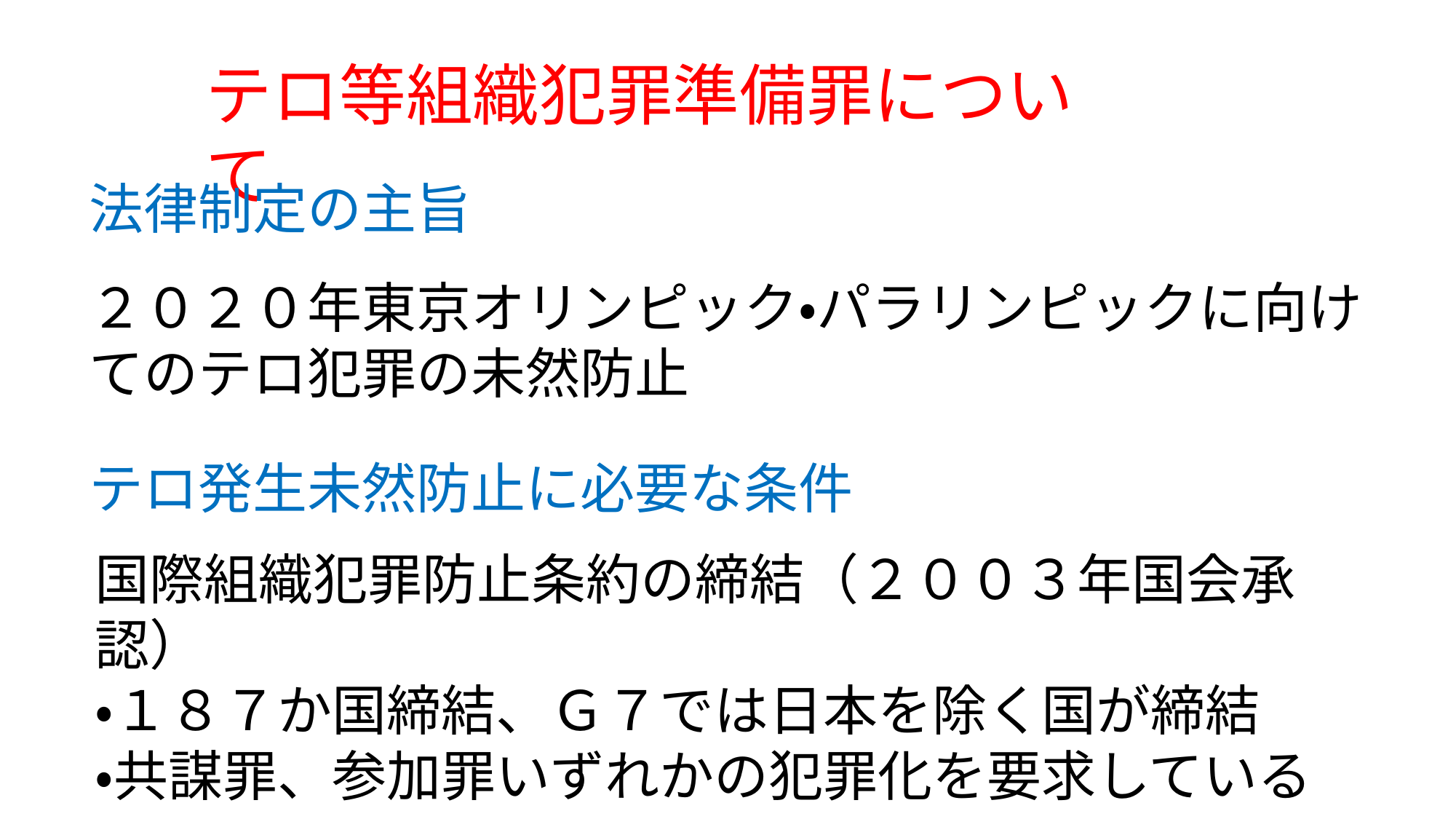

テロ等組織犯罪準備罪について
法律制定の主旨
２０２０年東京オリンピック・パラリンピックに向けてのテロ犯罪の未然防止
テロ発生未然防止に必要な条件
国際組織犯罪防止条約の締結（２００３年国会承認）
・１８７か国締結、Ｇ７では日本を除く国が締結
・共謀罪、参加罪いずれかの犯罪化を要求している